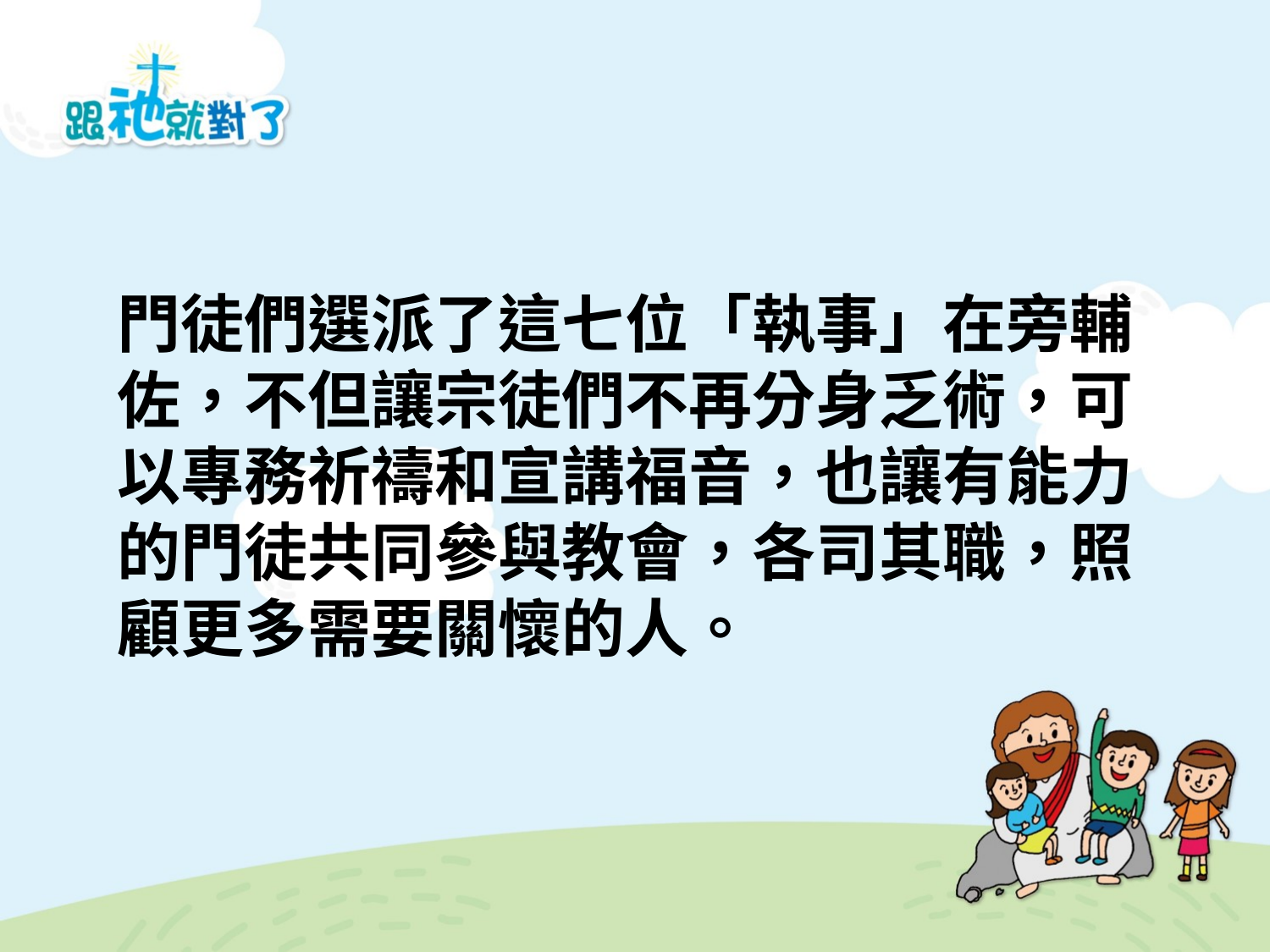

門徒們選派了這七位「執事」在旁輔佐，不但讓宗徒們不再分身乏術，可以專務祈禱和宣講福音，也讓有能力的門徒共同參與教會，各司其職，照顧更多需要關懷的人。